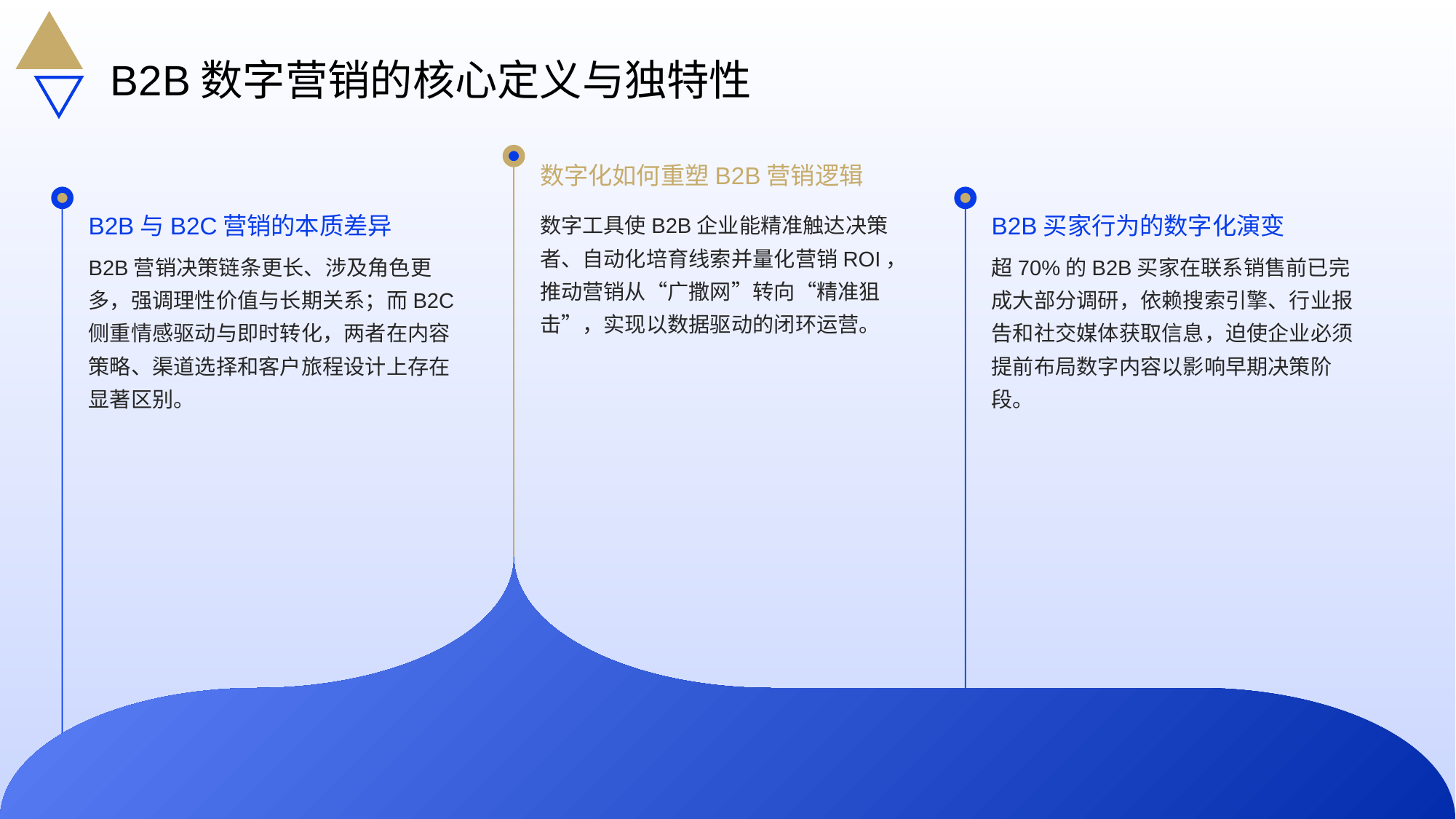

B2B数字营销的核心定义与独特性

数字化如何重塑B2B营销逻辑

B2B与B2C营销的本质差异

B2B买家行为的数字化演变

数字工具使B2B企业能精准触达决策者、自动化培育线索并量化营销ROI，推动营销从“广撒网”转向“精准狙击”，实现以数据驱动的闭环运营。
B2B营销决策链条更长、涉及角色更多，强调理性价值与长期关系；而B2C侧重情感驱动与即时转化，两者在内容策略、渠道选择和客户旅程设计上存在显著区别。
超70%的B2B买家在联系销售前已完成大部分调研，依赖搜索引擎、行业报告和社交媒体获取信息，迫使企业必须提前布局数字内容以影响早期决策阶段。